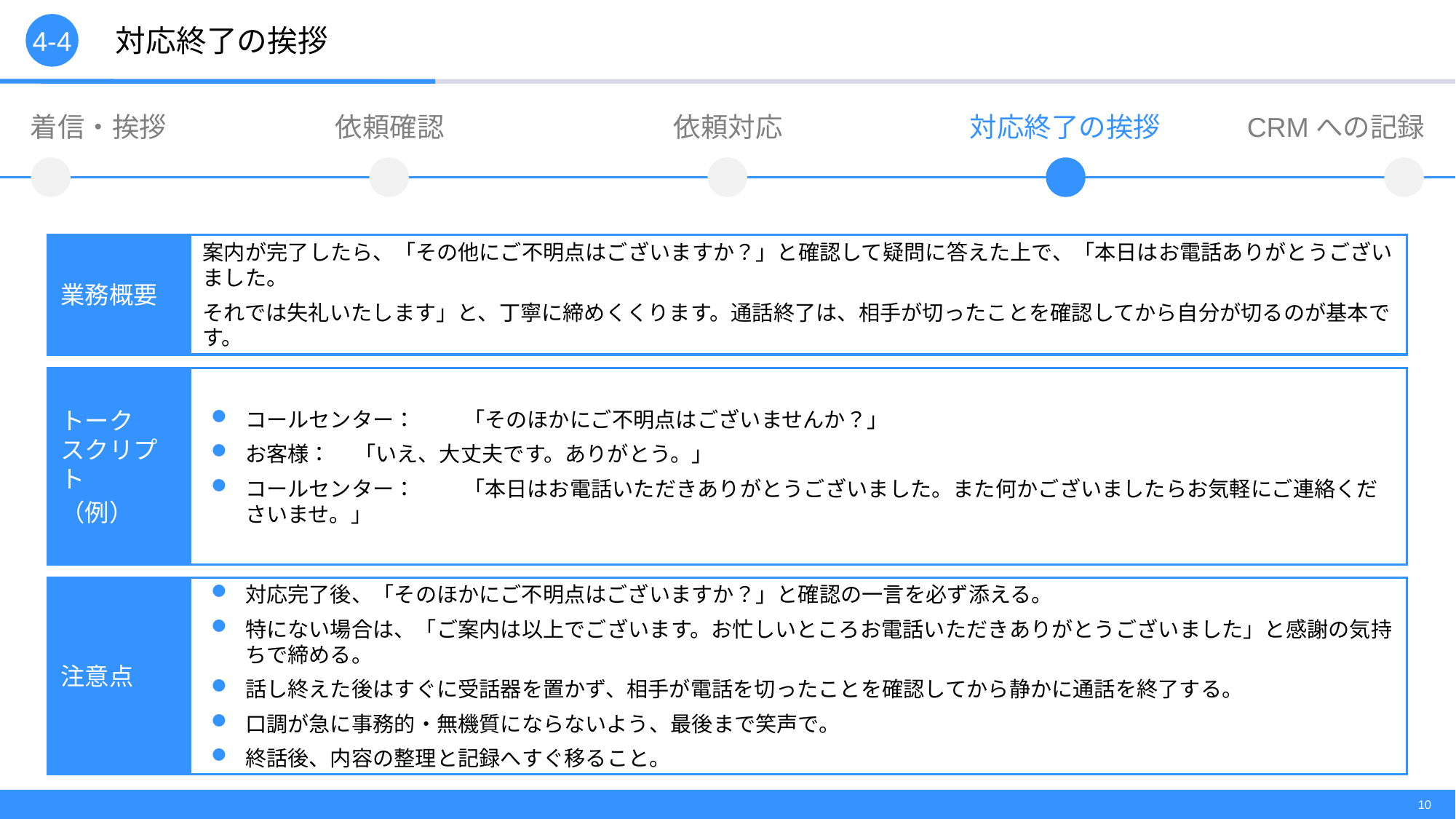

4-4
　　対応終了の挨拶

着信・挨拶
依頼確認
依頼対応
対応終了の挨拶
CRMへの記録

業務概要
案内が完了したら、「その他にご不明点はございますか？」と確認して疑問に答えた上で、「本日はお電話ありがとうございました。
それでは失礼いたします」と、丁寧に締めくくります。通話終了は、相手が切ったことを確認してから自分が切るのが基本です。
トーク
スクリプト
（例）
コールセンター：	「そのほかにご不明点はございませんか？」
お客様：	「いえ、大丈夫です。ありがとう。」
コールセンター：	「本日はお電話いただきありがとうございました。また何かございましたらお気軽にご連絡くださいませ。」
注意点
対応完了後、「そのほかにご不明点はございますか？」と確認の一言を必ず添える。
特にない場合は、「ご案内は以上でございます。お忙しいところお電話いただきありがとうございました」と感謝の気持ちで締める。
話し終えた後はすぐに受話器を置かず、相手が電話を切ったことを確認してから静かに通話を終了する。
口調が急に事務的・無機質にならないよう、最後まで笑声で。
終話後、内容の整理と記録へすぐ移ること。
10